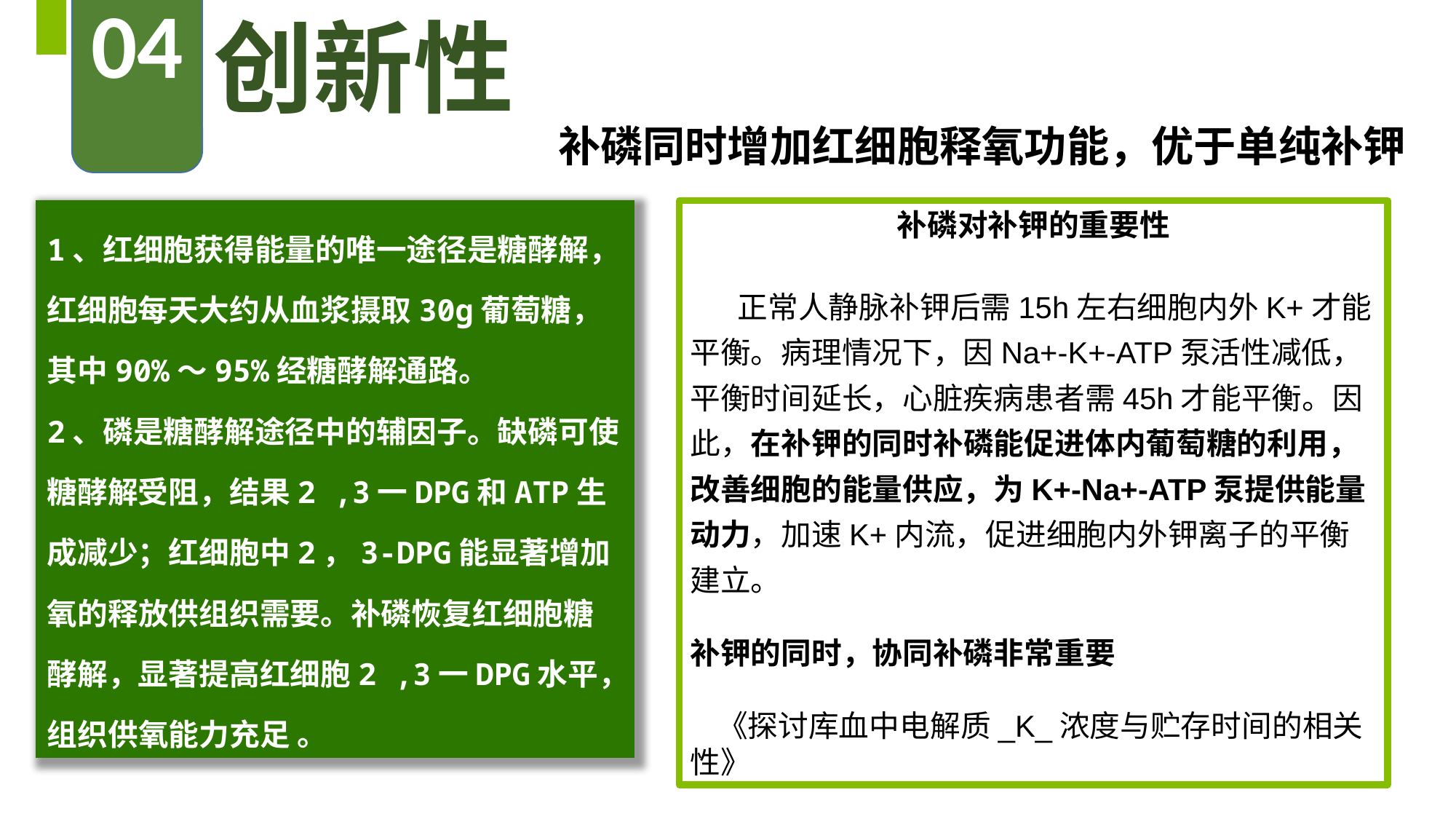

创新性
04
补磷同时增加红细胞释氧功能，优于单纯补钾
1、红细胞获得能量的唯一途径是糖酵解，红细胞每天大约从血浆摄取30g葡萄糖，其中90%～95%经糖酵解通路。
2、磷是糖酵解途径中的辅因子。缺磷可使糖酵解受阻，结果2 ,3一DPG和ATP生成减少；红细胞中2，3-DPG能显著增加氧的释放供组织需要。补磷恢复红细胞糖酵解，显著提高红细胞2 ,3一DPG水平，组织供氧能力充足 。
补磷对补钾的重要性

      正常人静脉补钾后需15h左右细胞内外K+才能平衡。病理情况下，因Na+-K+-ATP泵活性减低，平衡时间延长，心脏疾病患者需45h才能平衡。因此，在补钾的同时补磷能促进体内葡萄糖的利用，改善细胞的能量供应，为K+-Na+-ATP泵提供能量动力，加速K+内流，促进细胞内外钾离子的平衡建立。

补钾的同时，协同补磷非常重要

   《探讨库血中电解质_K_浓度与贮存时间的相关性》